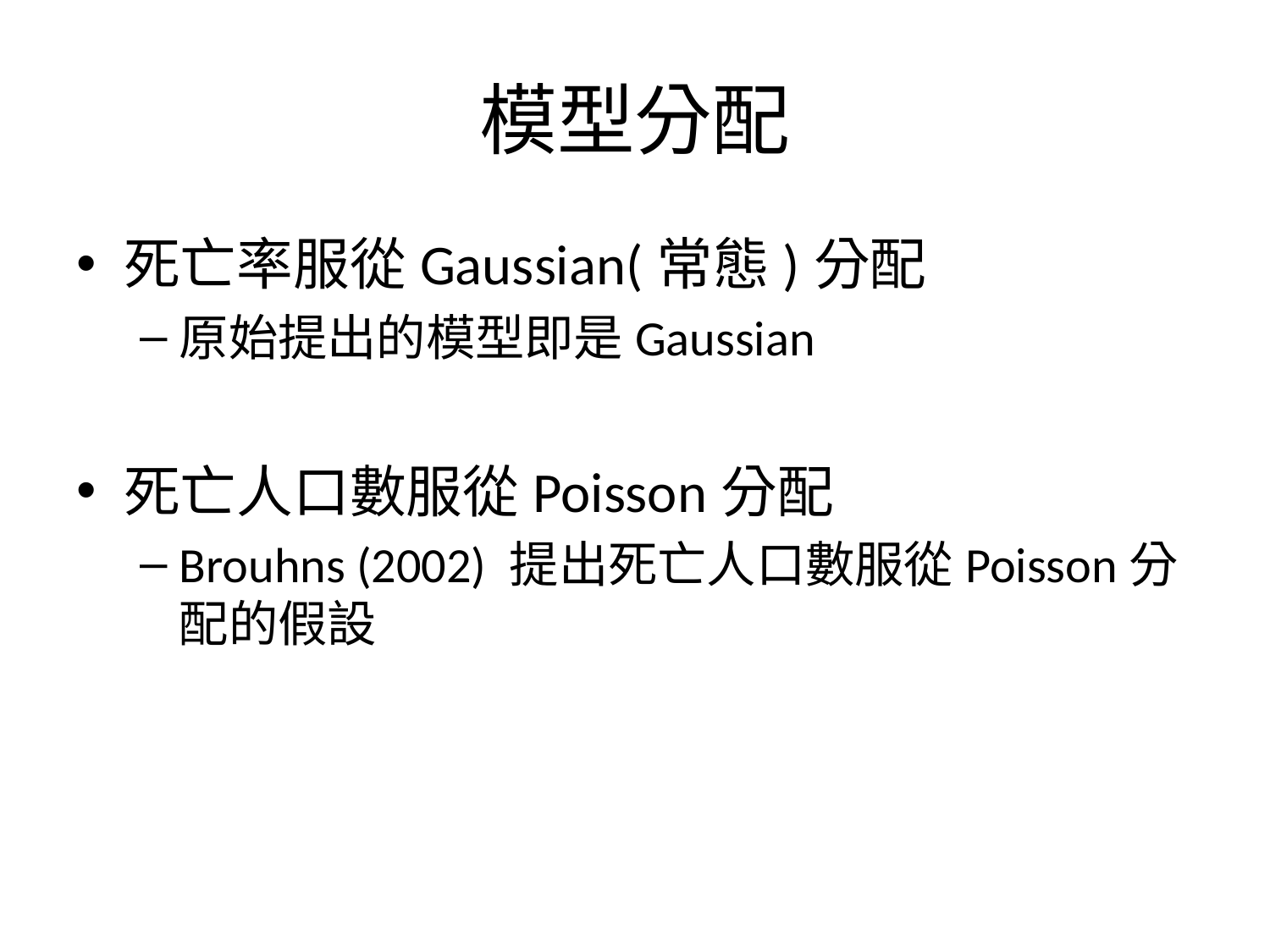

# 模型分配
死亡率服從Gaussian(常態)分配
原始提出的模型即是Gaussian

死亡人口數服從Poisson分配
Brouhns (2002) 提出死亡人口數服從Poisson分配的假設